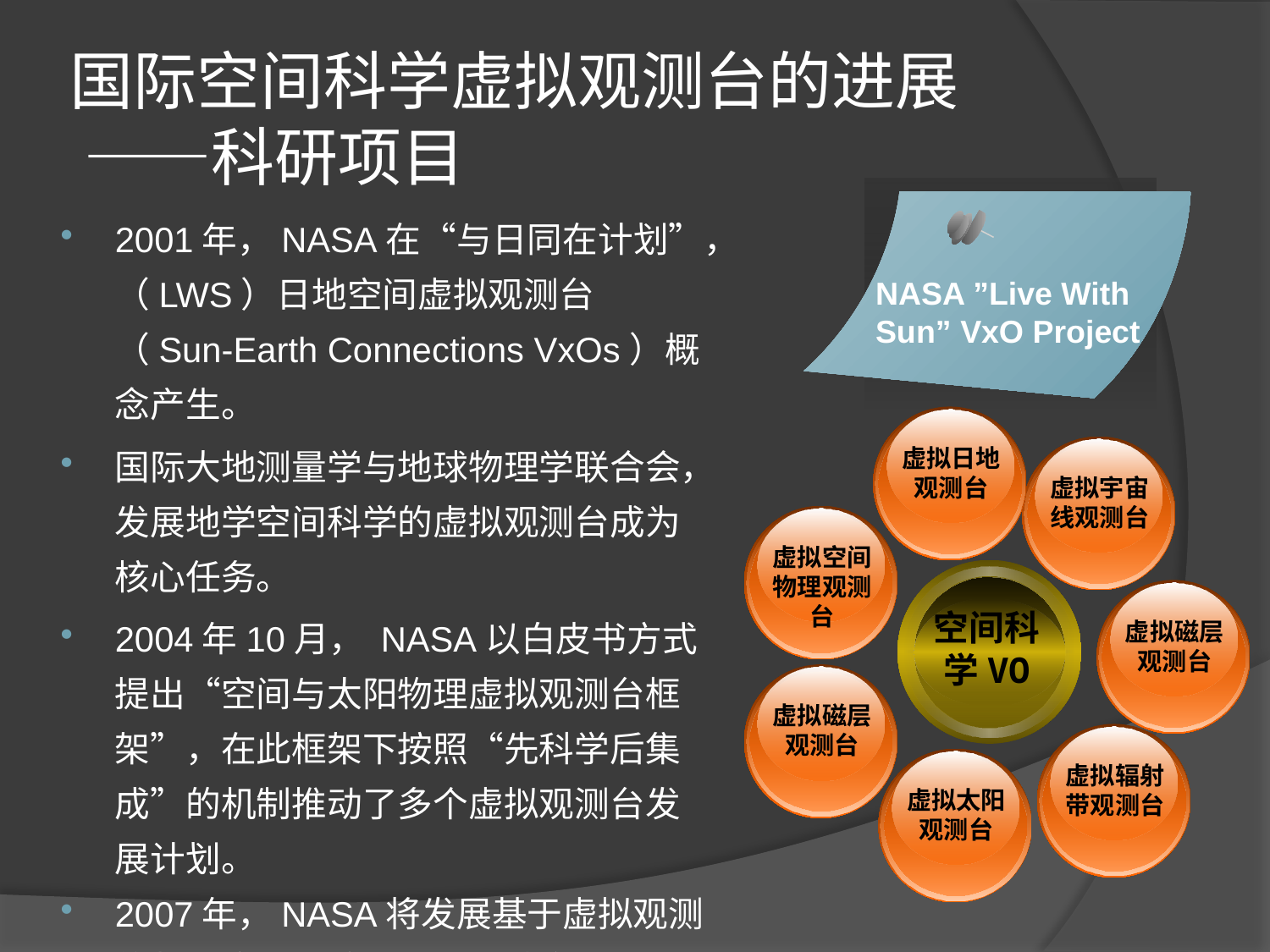

# 国际空间科学虚拟观测台的进展 ——科研项目

2001年，NASA在“与日同在计划”，（LWS）日地空间虚拟观测台（Sun-Earth Connections VxOs）概念产生。
国际大地测量学与地球物理学联合会，发展地学空间科学的虚拟观测台成为核心任务。
2004年10月， NASA以白皮书方式提出“空间与太阳物理虚拟观测台框架”，在此框架下按照“先科学后集成”的机制推动了多个虚拟观测台发展计划。
2007年，NASA将发展基于虚拟观测的数据应用环境列为其日地空间物理学科长远发展纲要的内容之一。
NASA ”Live With Sun” VxO Project

虚拟日地观测台

虚拟宇宙线观测台

虚拟空间物理观测台

空间科学VO

虚拟磁层观测台

虚拟磁层观测台

虚拟辐射带观测台

虚拟太阳观测台